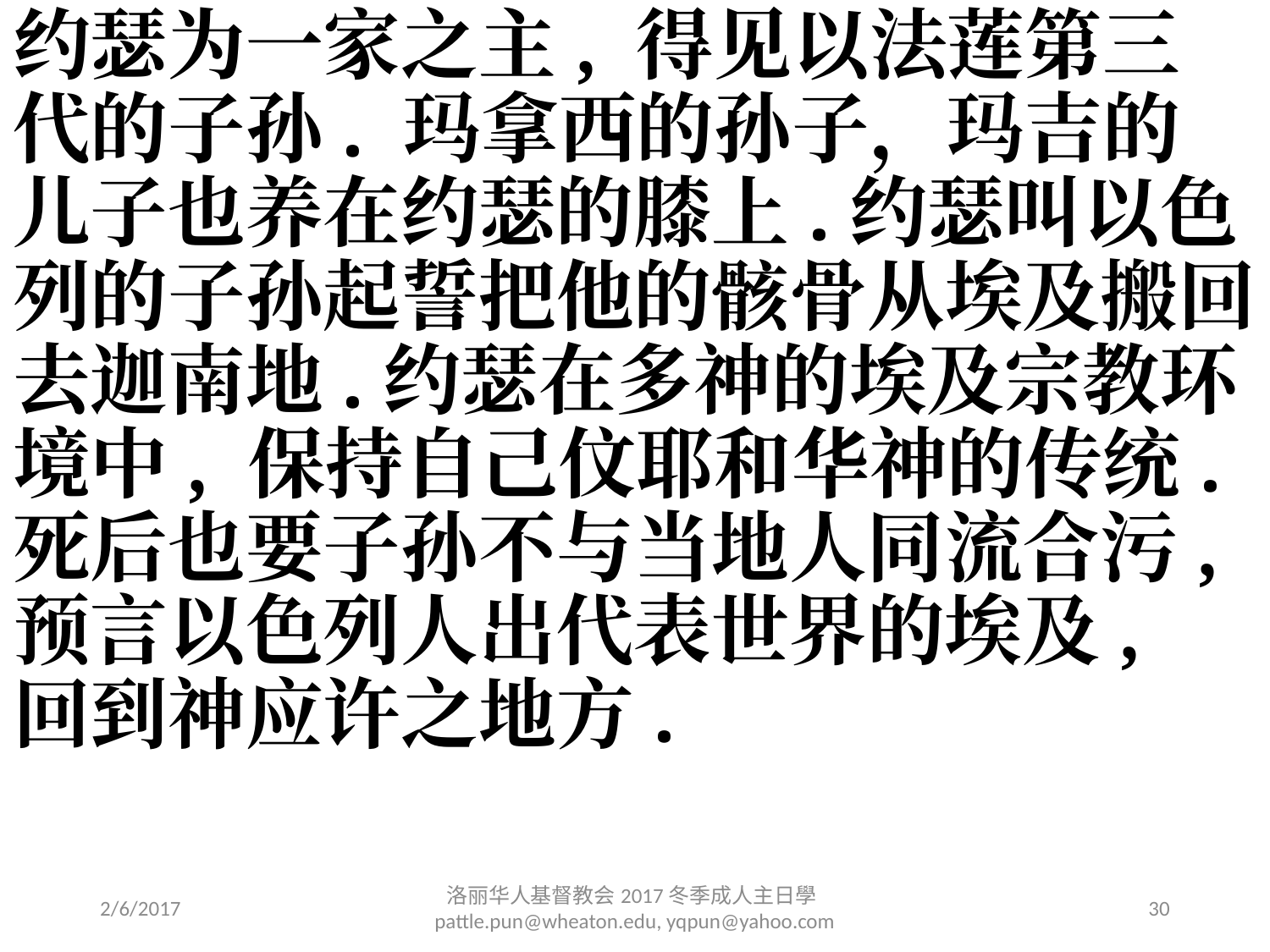

约瑟为一家之主, 得见以法莲第三代的子孙. 玛拿西的孙子，玛吉的儿子也养在约瑟的膝上.约瑟叫以色列的子孙起誓把他的骸骨从埃及搬回去迦南地.约瑟在多神的埃及宗教环境中, 保持自己伩耶和华神的传统. 死后也要子孙不与当地人同流合污, 预言以色列人出代表世界的埃及, 回到神应许之地方.
2/6/2017
洛丽华⼈基督教会2017冬季成⼈主⽇學  pattle.pun@wheaton.edu, yqpun@yahoo.com
30